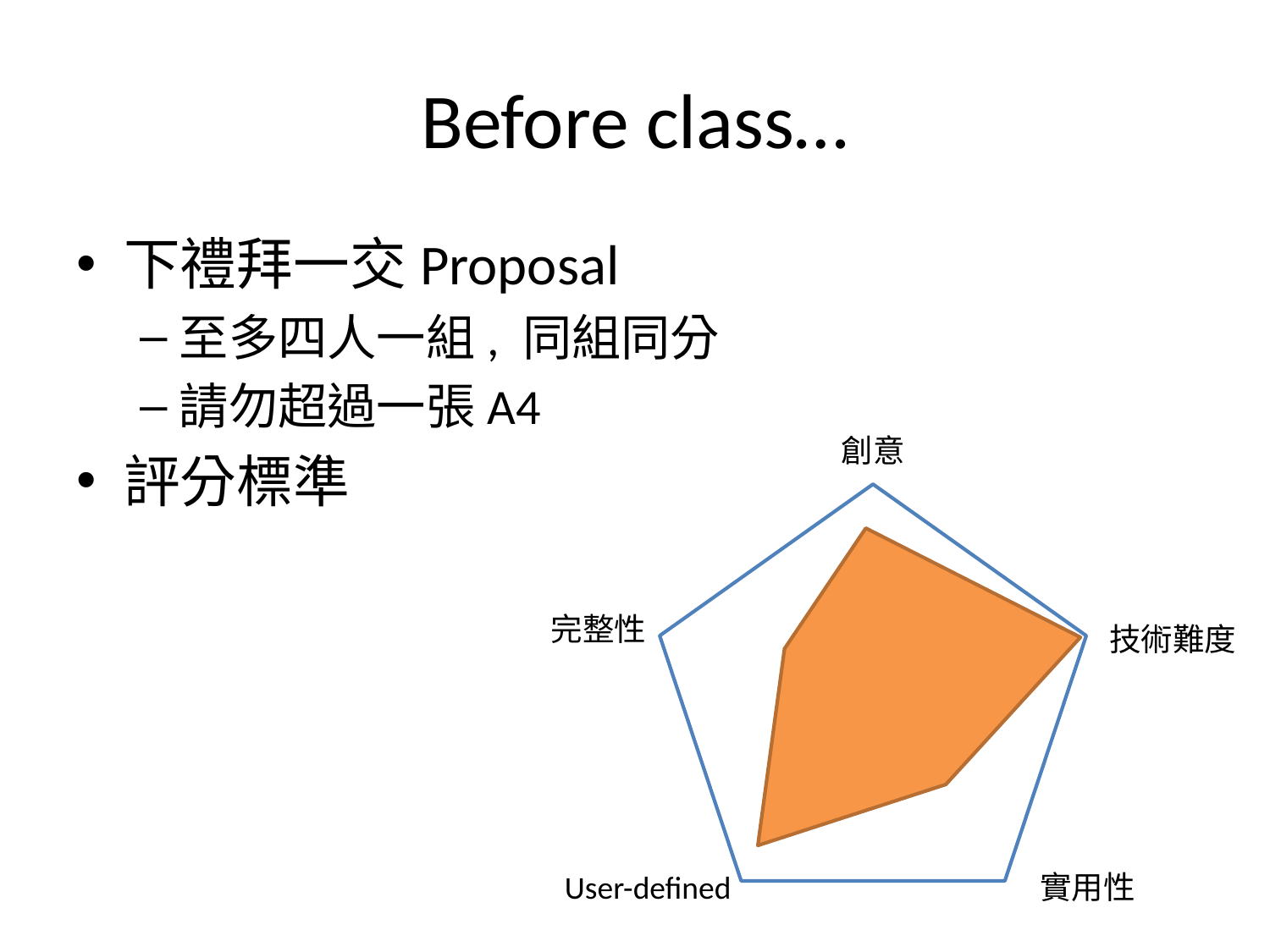

# Before class…
下禮拜一交Proposal
至多四人一組, 同組同分
請勿超過一張A4
評分標準
創意

完整性
技術難度
User-defined
實用性